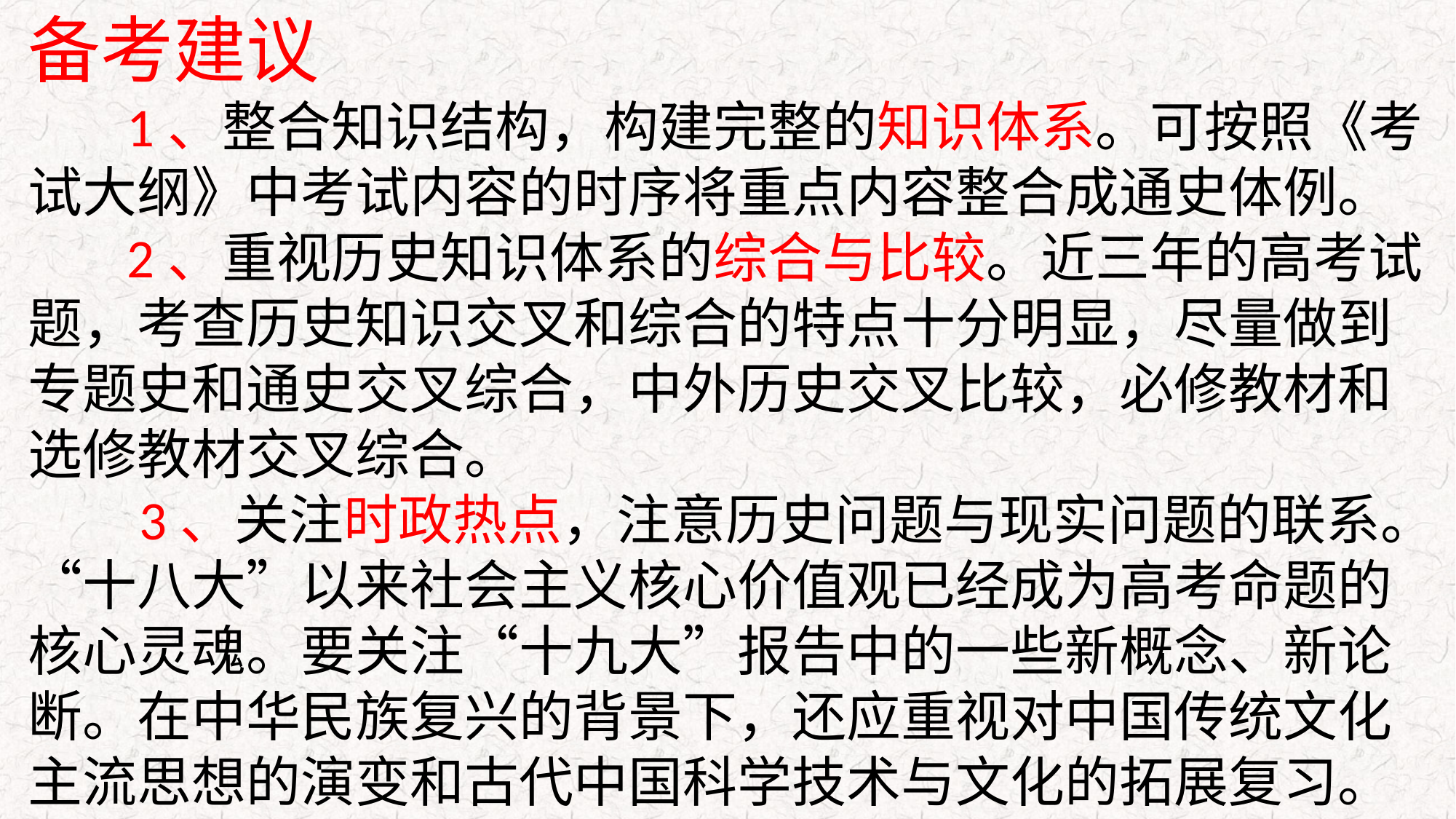

备考建议
        1、整合知识结构，构建完整的知识体系。可按照《考试大纲》中考试内容的时序将重点内容整合成通史体例。
        2、重视历史知识体系的综合与比较。近三年的高考试题，考查历史知识交叉和综合的特点十分明显，尽量做到专题史和通史交叉综合，中外历史交叉比较，必修教材和选修教材交叉综合。
         3、关注时政热点，注意历史问题与现实问题的联系。“十八大”以来社会主义核心价值观已经成为高考命题的核心灵魂。要关注“十九大”报告中的一些新概念、新论断。在中华民族复兴的背景下，还应重视对中国传统文化主流思想的演变和古代中国科学技术与文化的拓展复习。